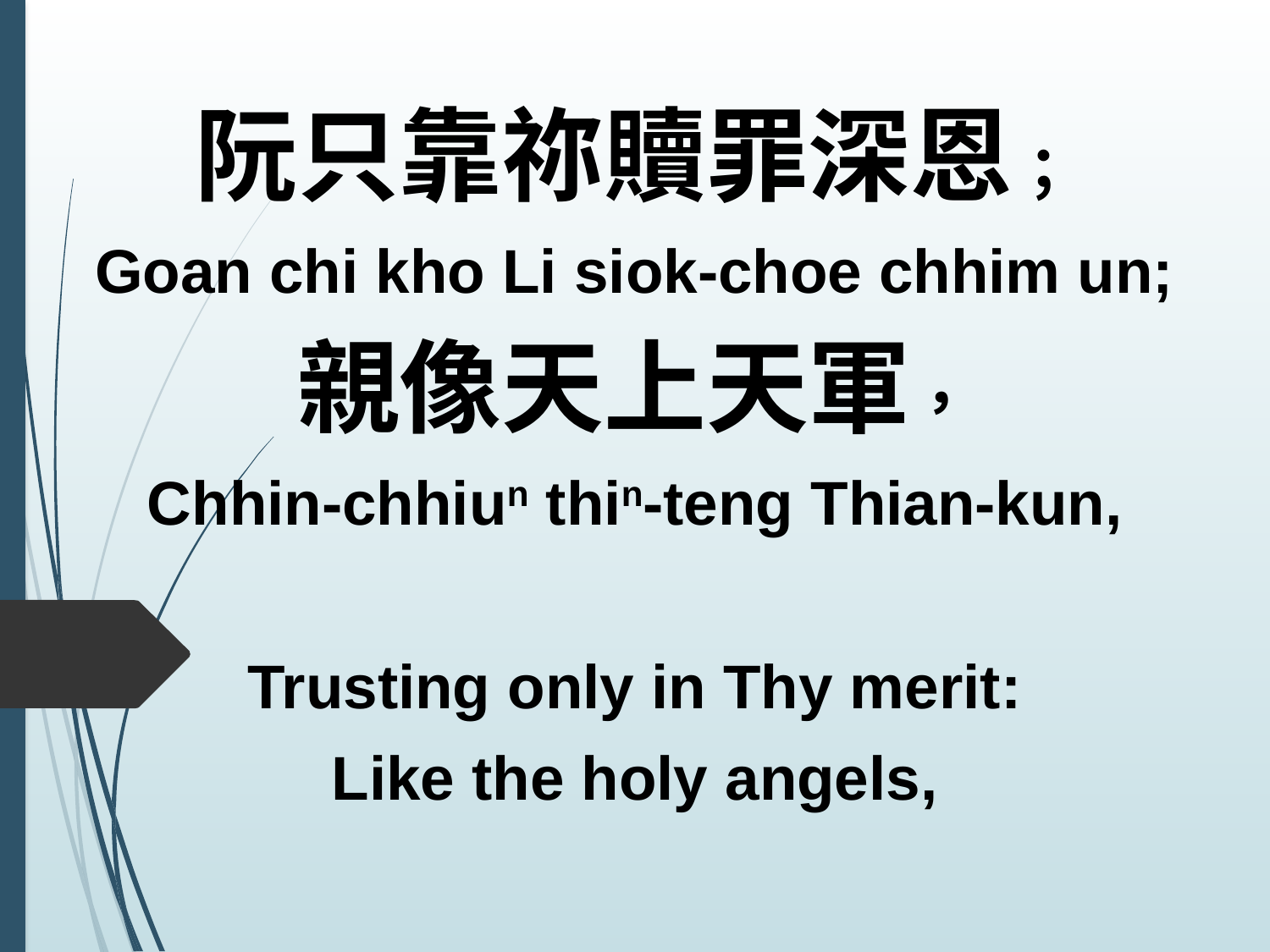

阮只靠祢贖罪深恩；
Goan chi kho Li siok-choe chhim un;
親像天上天軍，
Chhin-chhiun thin-teng Thian-kun,

Trusting only in Thy merit:
Like the holy angels,